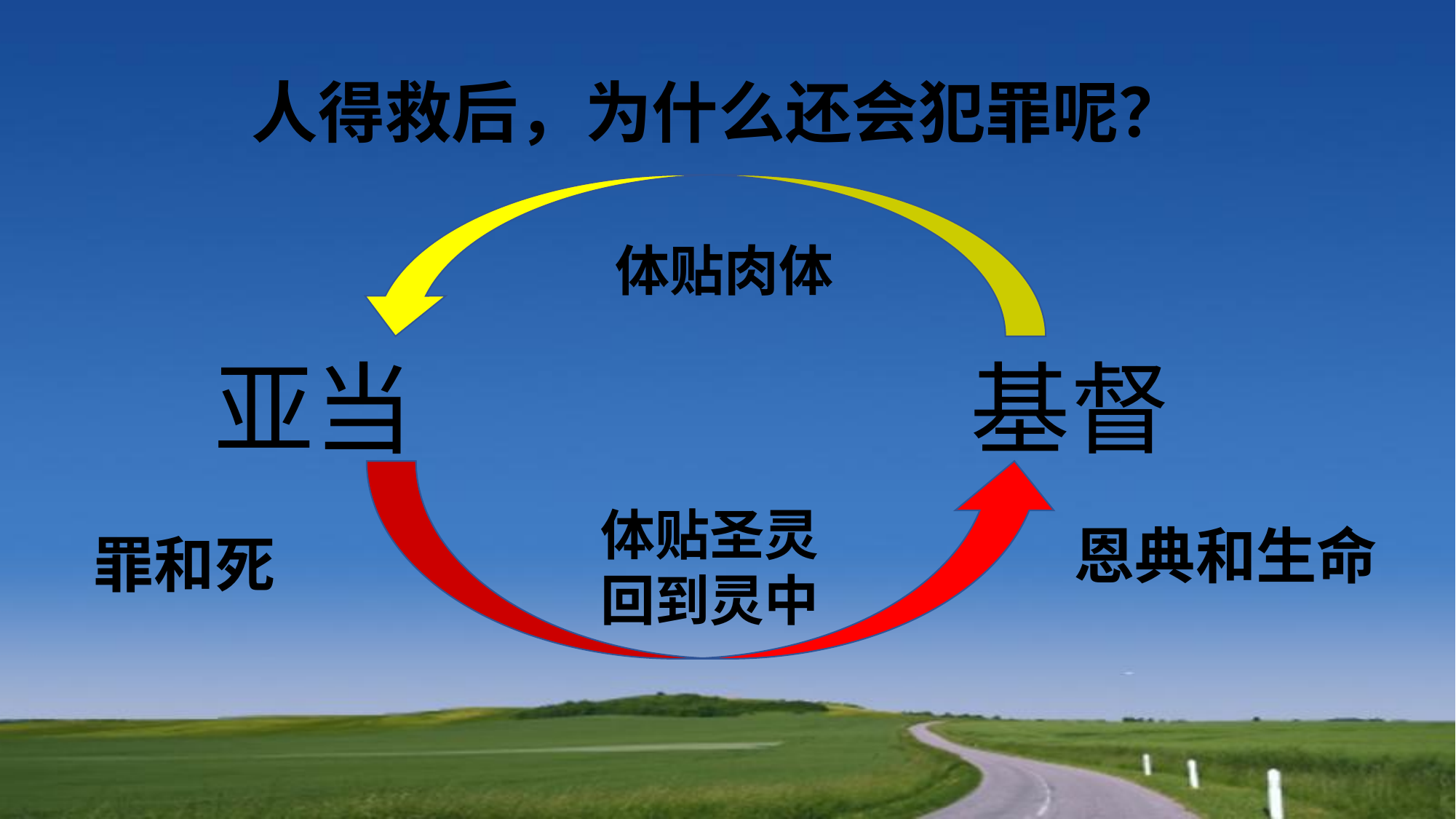

人得救后，为什么还会犯罪呢？
体贴肉体
亚当
基督

体贴圣灵
回到灵中
恩典和生命
罪和死